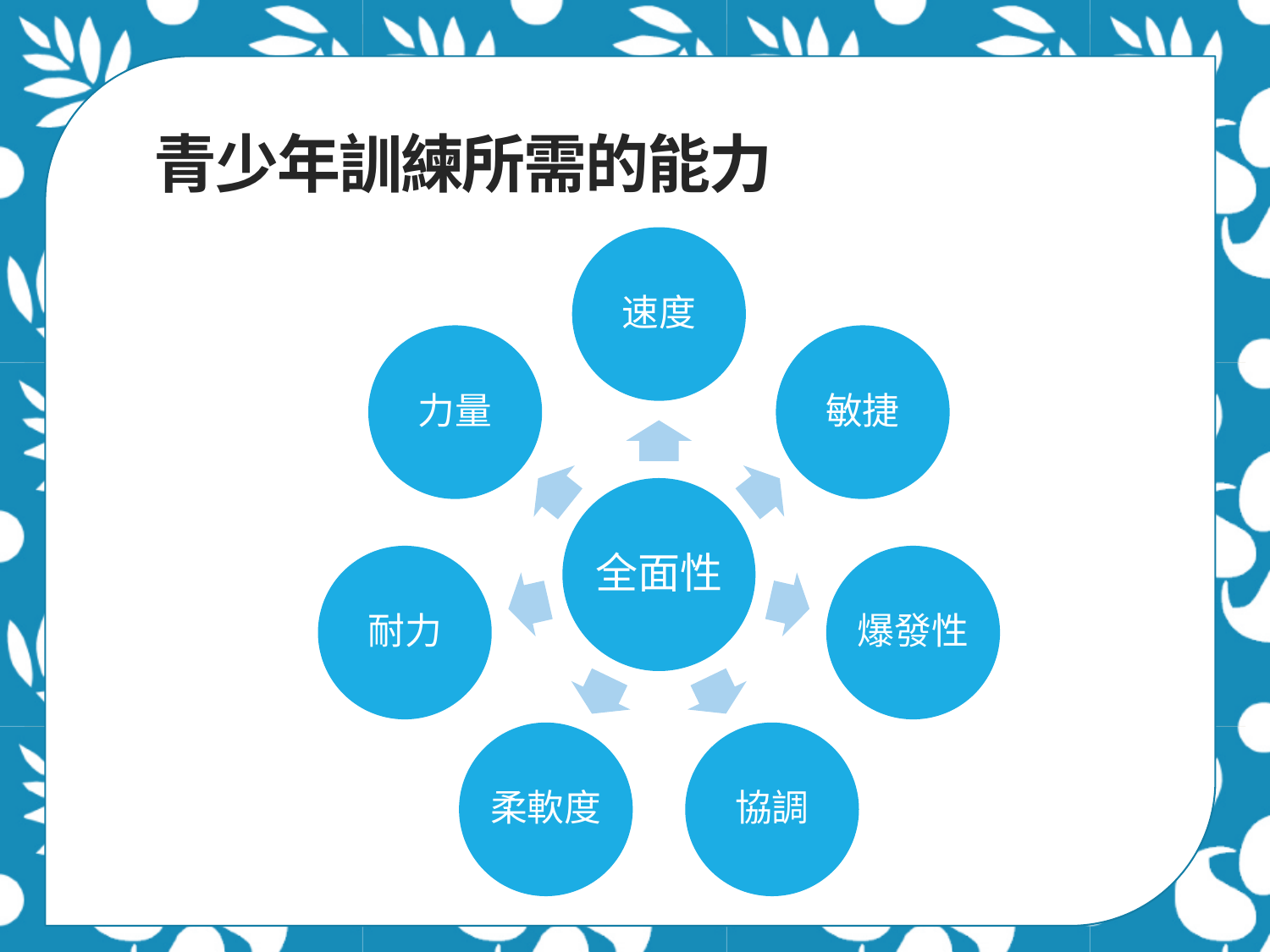

青少年訓練所需的能力

速度

力量

敏捷

全面性

耐力

爆發性

柔軟度

協調